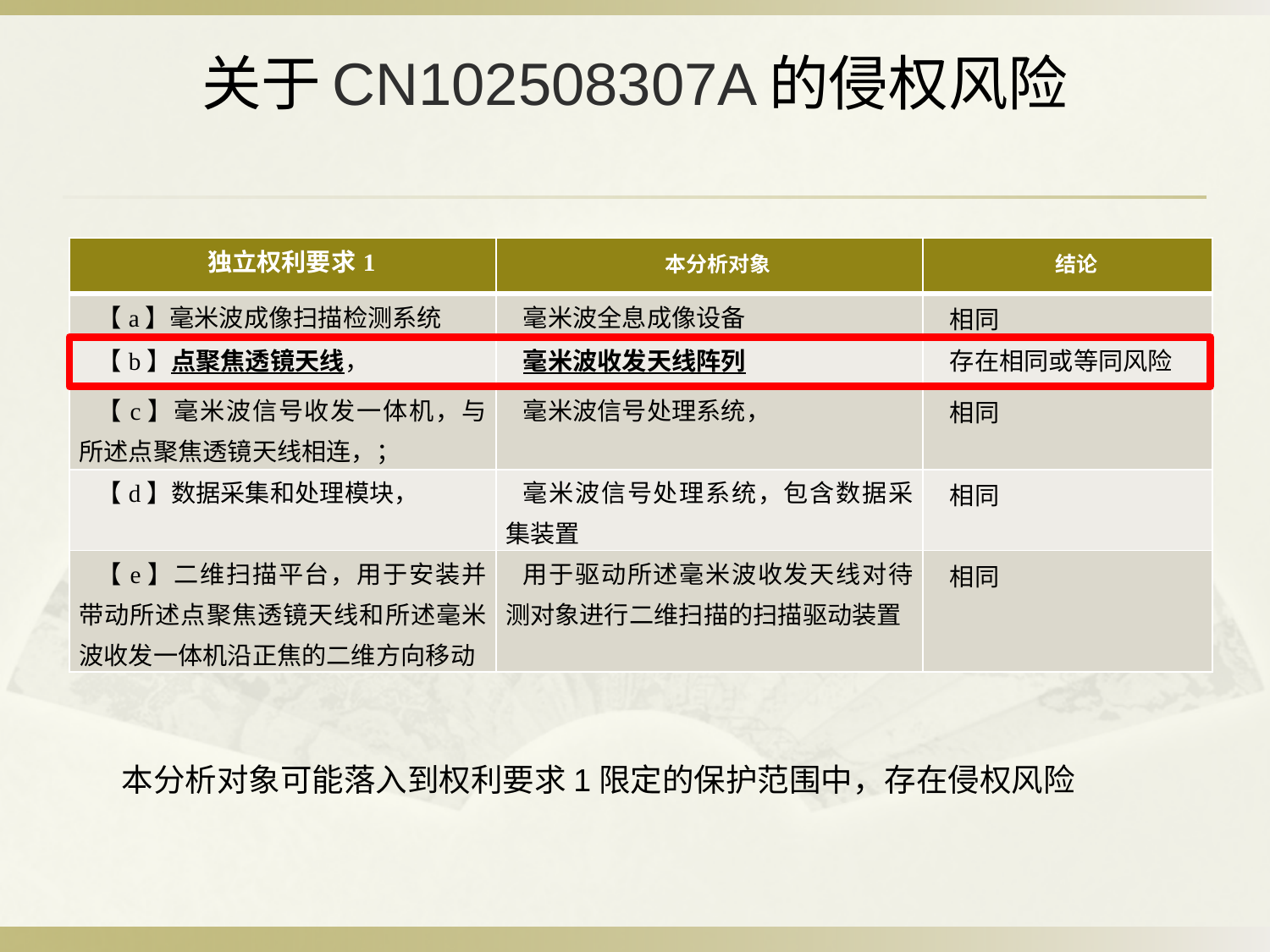

# 关于CN102508307A的侵权风险
| 独立权利要求1 | 本分析对象 | 结论 |
| --- | --- | --- |
| 【a】毫米波成像扫描检测系统 | 毫米波全息成像设备 | 相同 |
| 【b】点聚焦透镜天线， | 毫米波收发天线阵列 | 存在相同或等同风险 |
| 【c】毫米波信号收发一体机，与所述点聚焦透镜天线相连，； | 毫米波信号处理系统， | 相同 |
| 【d】数据采集和处理模块， | 毫米波信号处理系统，包含数据采集装置 | 相同 |
| 【e】二维扫描平台，用于安装并带动所述点聚焦透镜天线和所述毫米波收发一体机沿正焦的二维方向移动 | 用于驱动所述毫米波收发天线对待测对象进行二维扫描的扫描驱动装置 | 相同 |

本分析对象可能落入到权利要求1限定的保护范围中，存在侵权风险